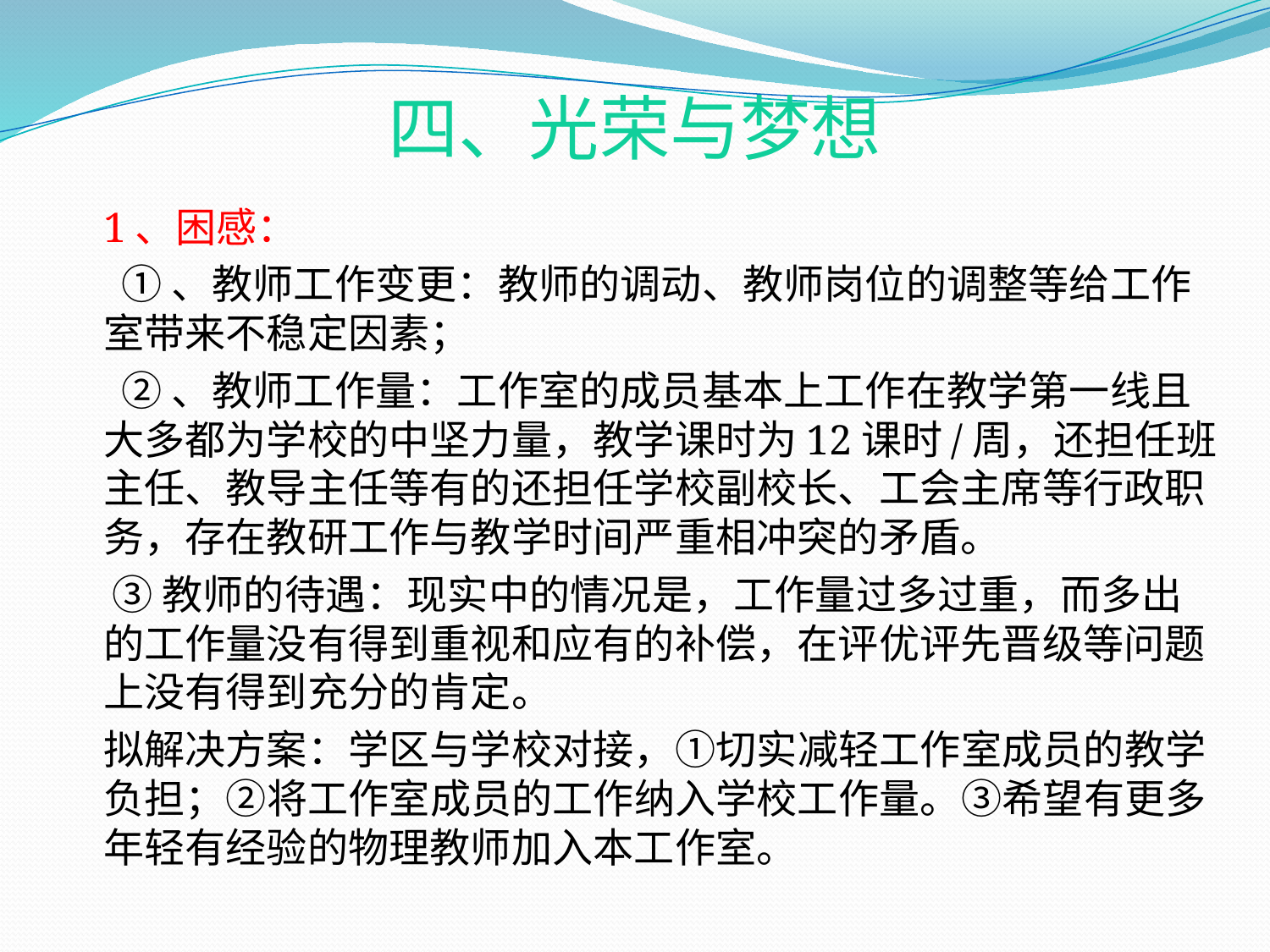

四、光荣与梦想
1、困感：
  ①、教师工作变更：教师的调动、教师岗位的调整等给工作室带来不稳定因素；
  ②、教师工作量：工作室的成员基本上工作在教学第一线且大多都为学校的中坚力量，教学课时为12课时/周，还担任班主任、教导主任等有的还担任学校副校长、工会主席等行政职务，存在教研工作与教学时间严重相冲突的矛盾。
 ③教师的待遇：现实中的情况是，工作量过多过重，而多出的工作量没有得到重视和应有的补偿，在评优评先晋级等问题上没有得到充分的肯定。
拟解决方案：学区与学校对接，①切实减轻工作室成员的教学负担；②将工作室成员的工作纳入学校工作量。③希望有更多年轻有经验的物理教师加入本工作室。